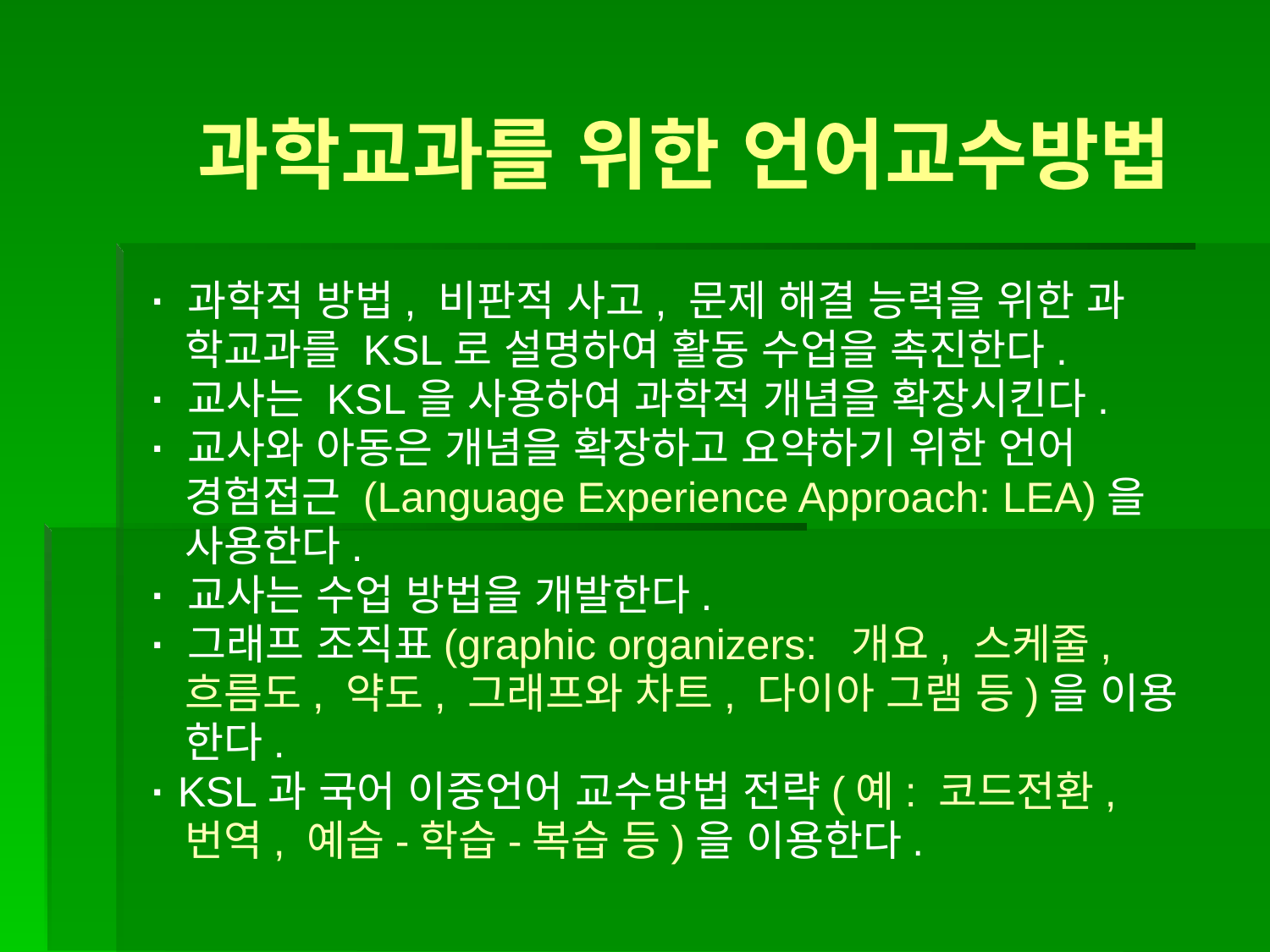

과학교과를 위한 언어교수방법
· 과학적 방법, 비판적 사고, 문제 해결 능력을 위한 과
  학교과를 KSL로 설명하여 활동 수업을 촉진한다.
· 교사는 KSL을 사용하여 과학적 개념을 확장시킨다.
· 교사와 아동은 개념을 확장하고 요약하기 위한 언어
  경험접근 (Language Experience Approach: LEA)을
  사용한다.
· 교사는 수업 방법을 개발한다.
· 그래프 조직표(graphic organizers:  개요, 스케줄,
  흐름도, 약도, 그래프와 차트, 다이아 그램 등)을 이용
  한다.
· KSL과 국어 이중언어 교수방법 전략(예: 코드전환,
  번역, 예습-학습-복습 등)을 이용한다.